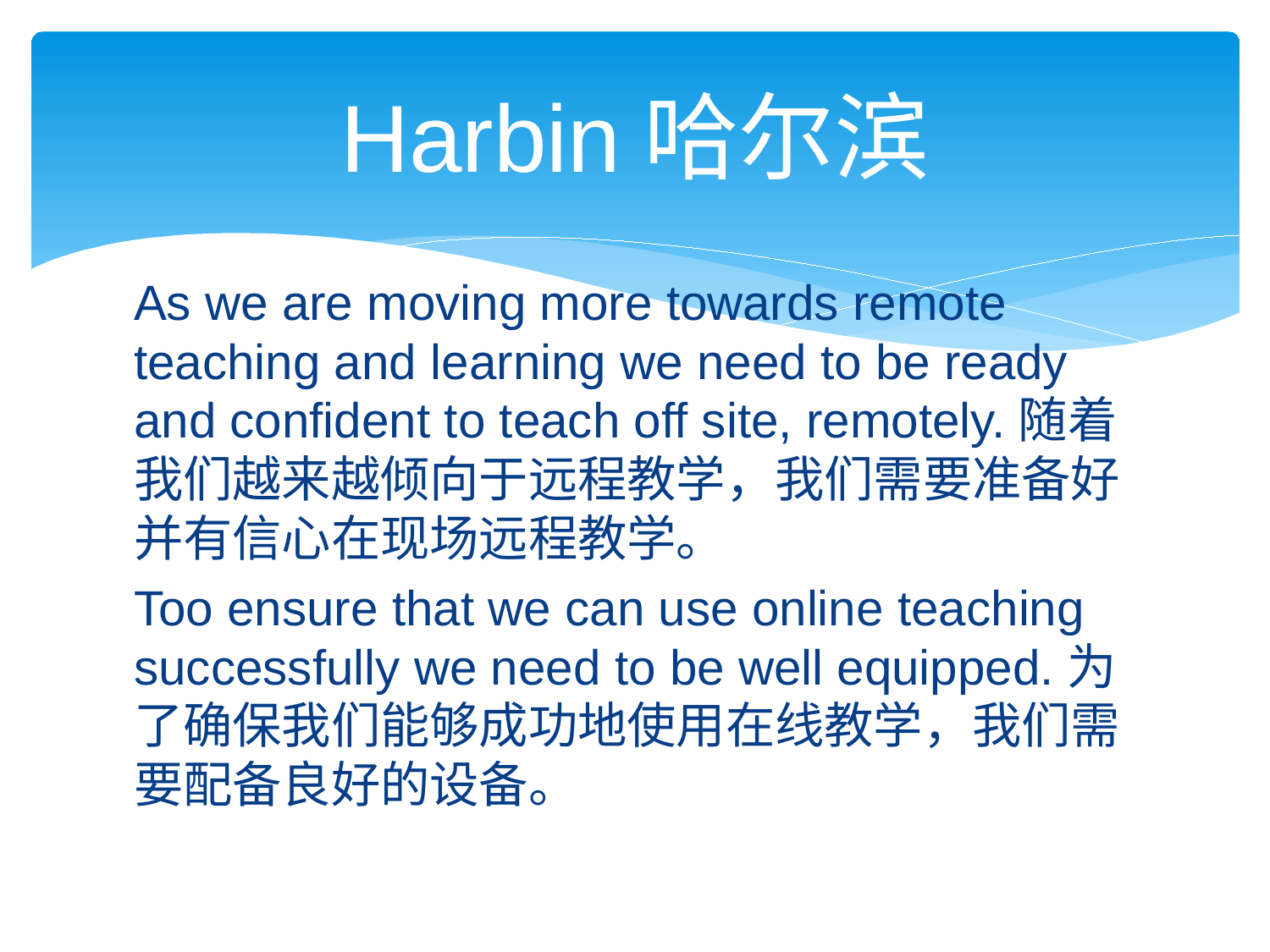

# Harbin哈尔滨
As we are moving more towards remote teaching and learning we need to be ready and confident to teach off site, remotely.随着我们越来越倾向于远程教学，我们需要准备好并有信心在现场远程教学。
Too ensure that we can use online teaching successfully we need to be well equipped.为了确保我们能够成功地使用在线教学，我们需要配备良好的设备。

2